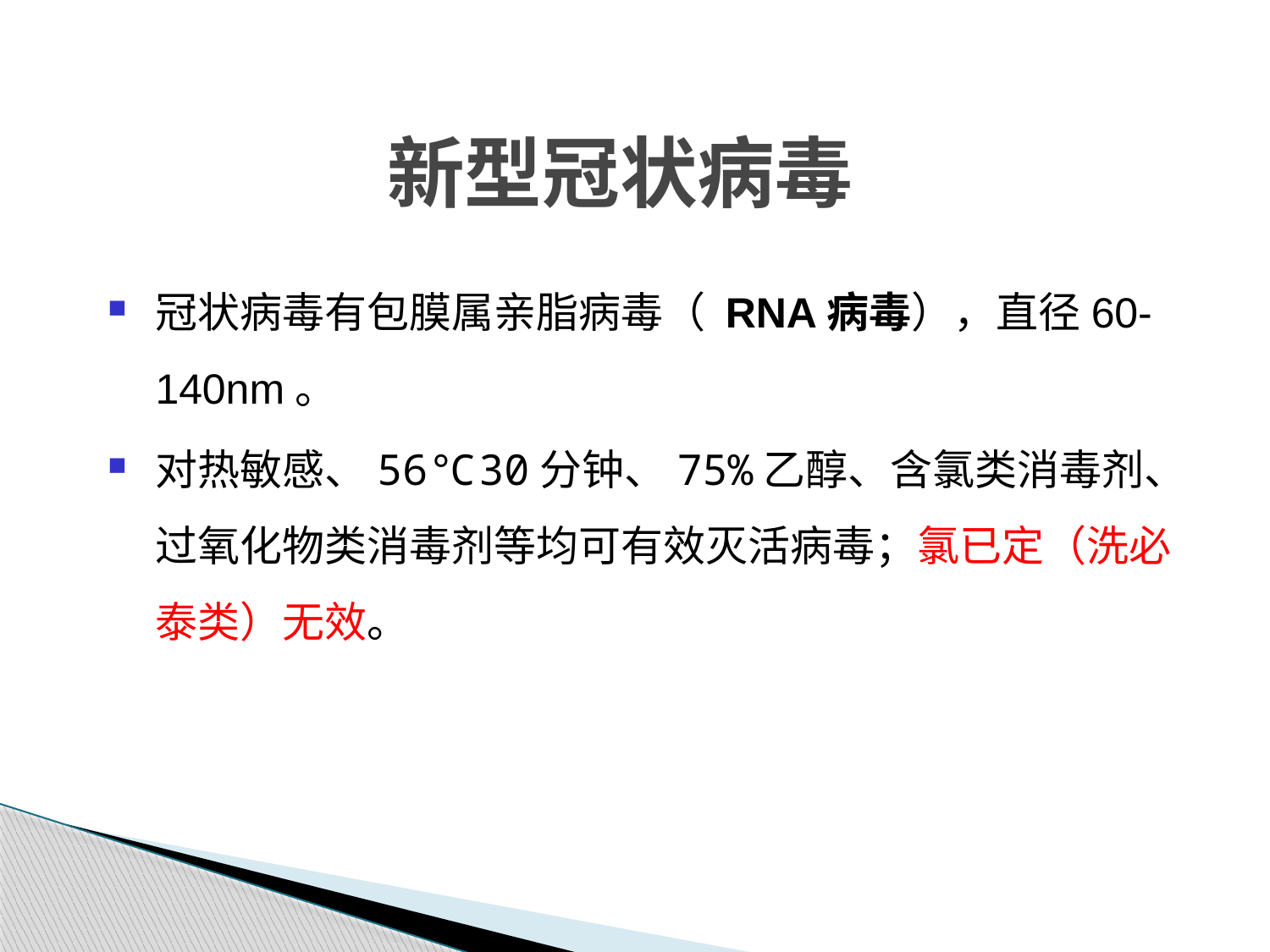

# 新型冠状病毒
冠状病毒有包膜属亲脂病毒（ RNA病毒），直径60-140nm。
对热敏感、56℃30分钟、75%乙醇、含氯类消毒剂、过氧化物类消毒剂等均可有效灭活病毒；氯已定（洗必泰类）无效。